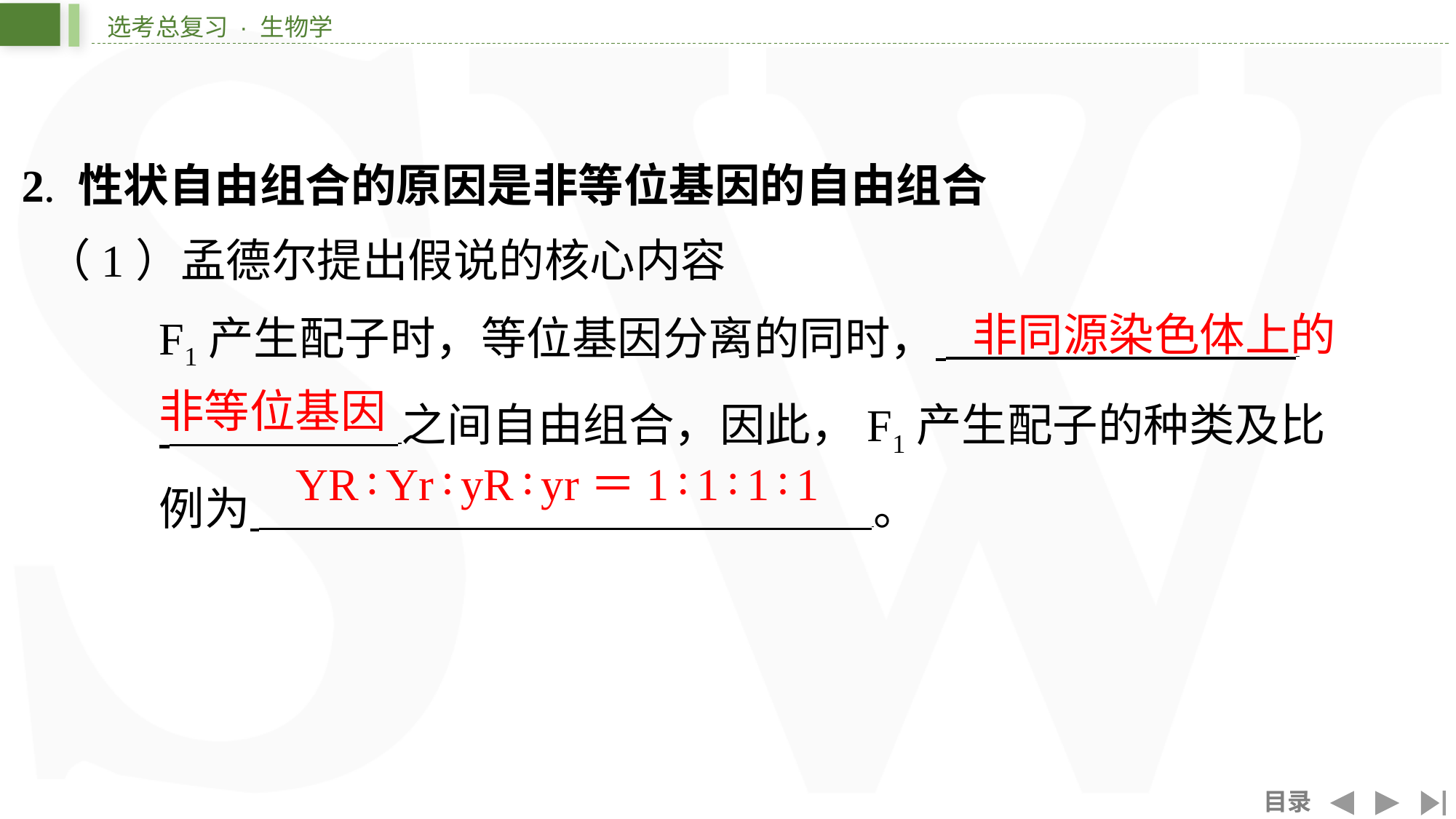

2. 性状自由组合的原因是非等位基因的自由组合
（1）孟德尔提出假说的核心内容
非同源染色体上的
F1产生配子时，等位基因分离的同时，                                                      ⁠
                                    之间自由组合，因此，F1产生配子的种类及比
例为                                                                                             ⁠。
非等位基因
YR∶Yr∶yR∶yr＝1∶1∶1∶1